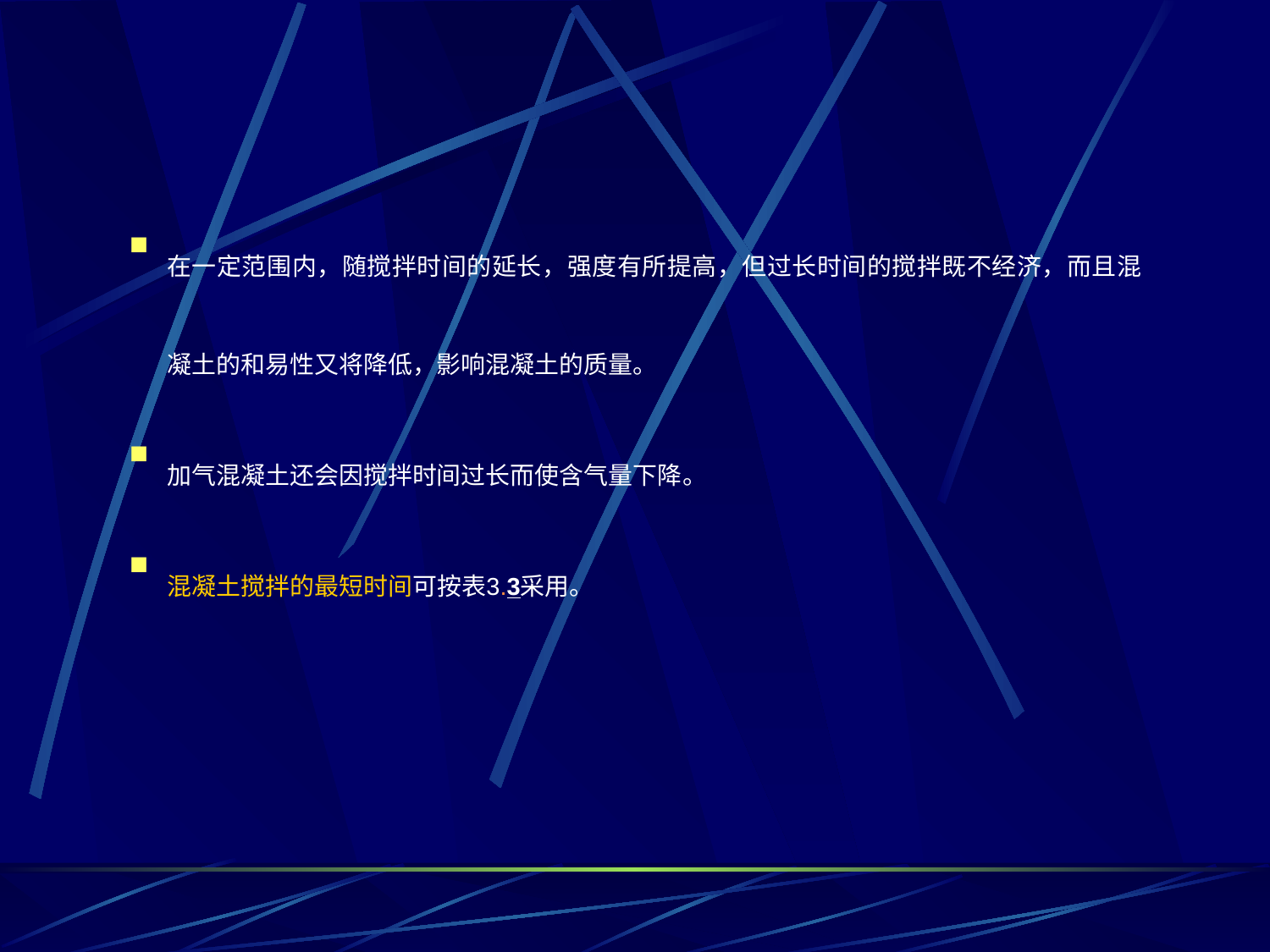

在一定范围内，随搅拌时间的延长，强度有所提高，但过长时间的搅拌既不经济，而且混凝土的和易性又将降低，影响混凝土的质量。
加气混凝土还会因搅拌时间过长而使含气量下降。
混凝土搅拌的最短时间可按表3.3采用。